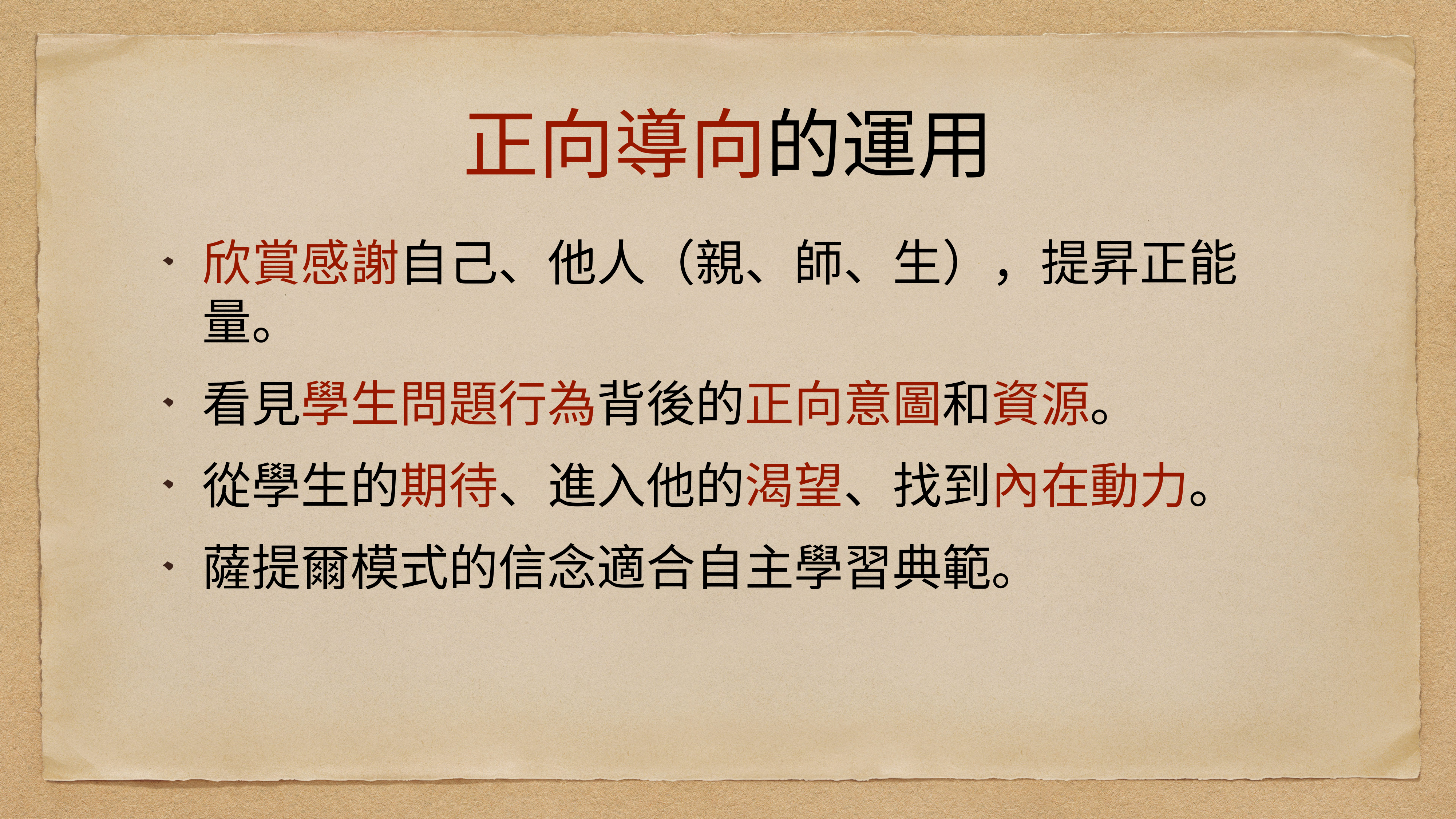

# 正向導向的運用
欣賞感謝自己、他人（親、師、生），提昇正能量。
看見學生問題行為背後的正向意圖和資源。
從學生的期待、進入他的渴望、找到內在動力。
薩提爾模式的信念適合自主學習典範。